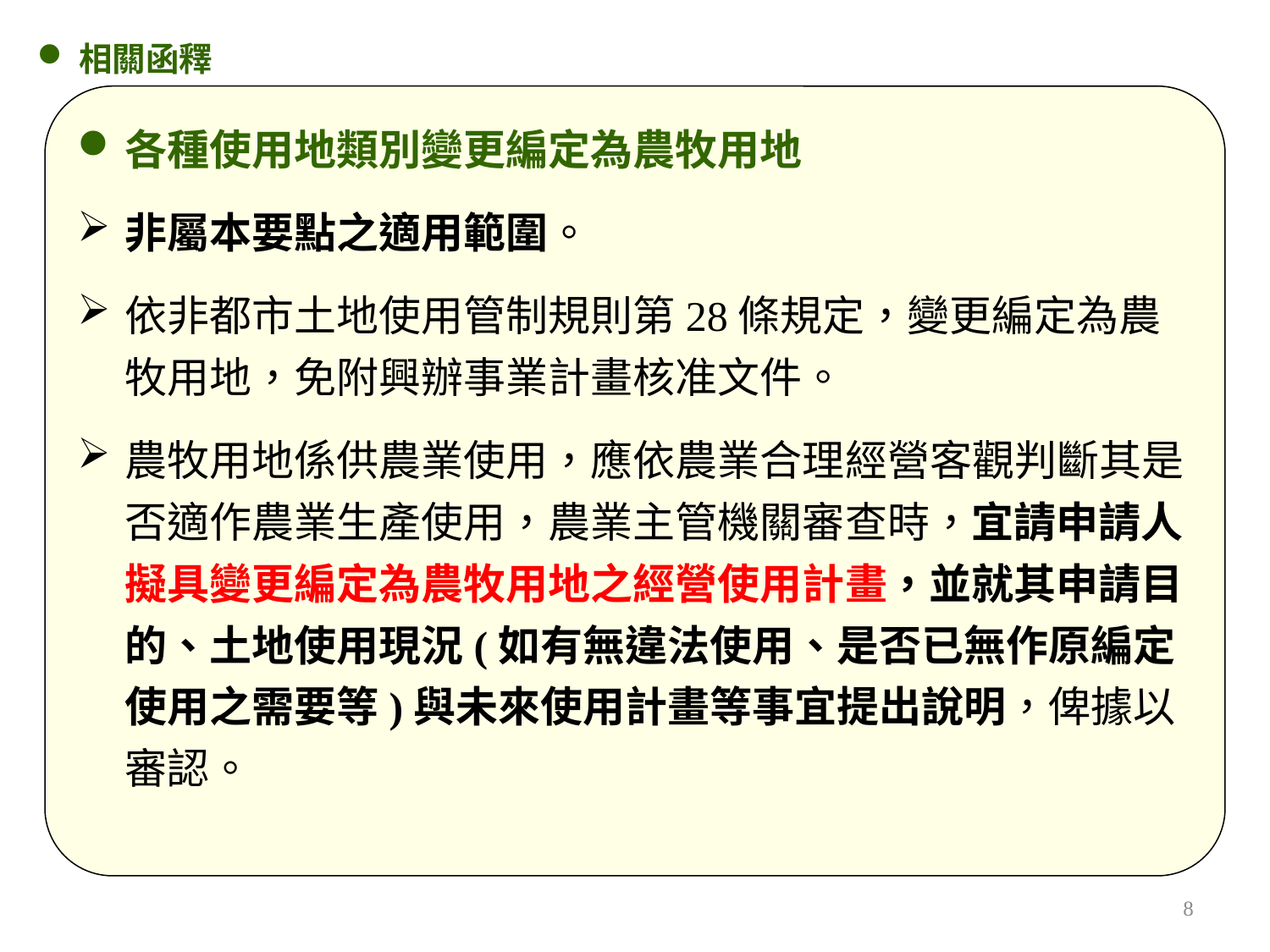

相關函釋
各種使用地類別變更編定為農牧用地
非屬本要點之適用範圍。
依非都市土地使用管制規則第28條規定，變更編定為農牧用地，免附興辦事業計畫核准文件。
農牧用地係供農業使用，應依農業合理經營客觀判斷其是否適作農業生產使用，農業主管機關審查時，宜請申請人擬具變更編定為農牧用地之經營使用計畫，並就其申請目的、土地使用現況(如有無違法使用、是否已無作原編定使用之需要等)與未來使用計畫等事宜提出說明，俾據以審認。

8